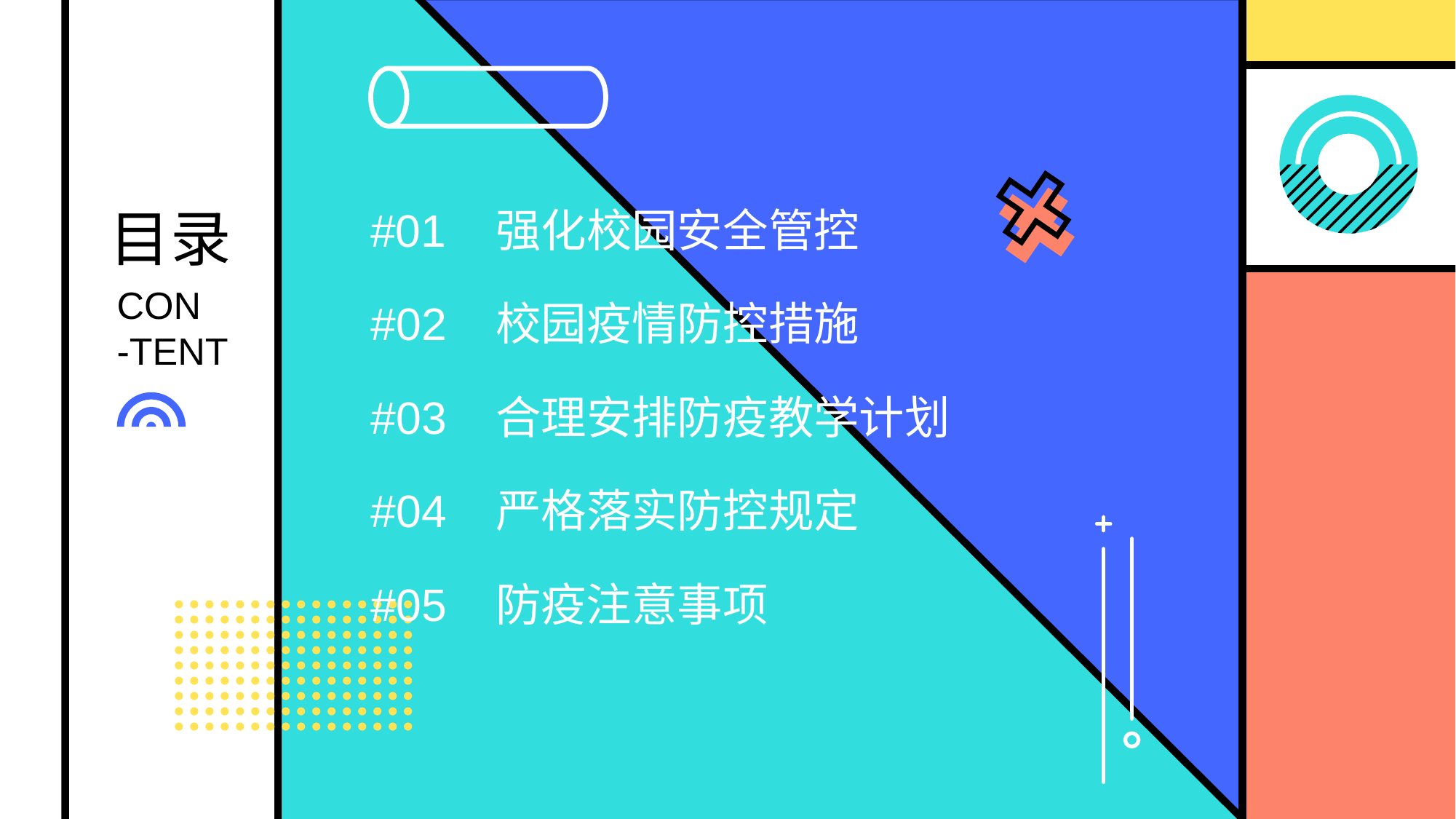

目录
#01
强化校园安全管控
#02
校园疫情防控措施
#03
合理安排防疫教学计划
#04
严格落实防控规定
#05
防疫注意事项
Con
-tent